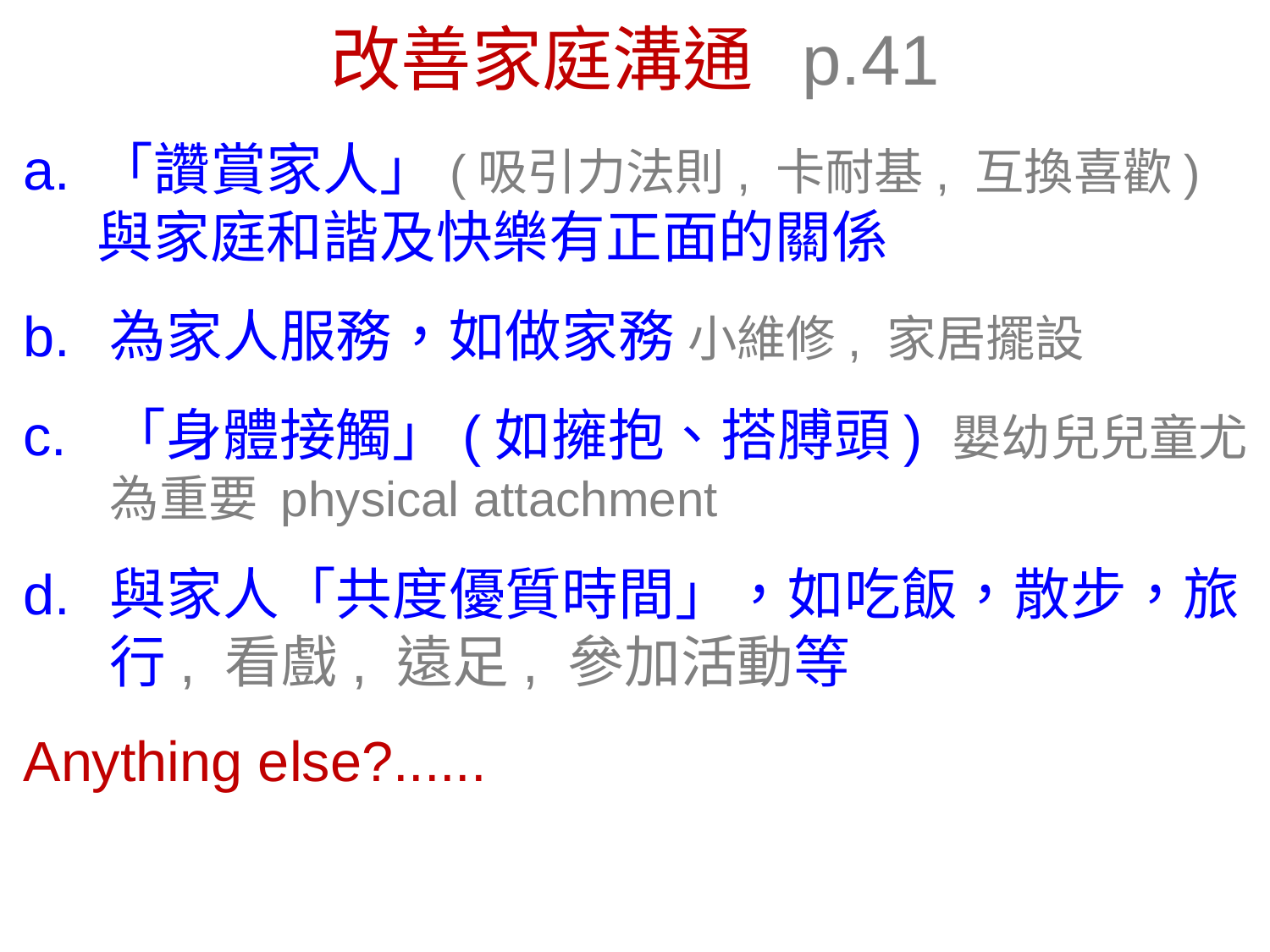

# 改善家庭溝通  p.41
a.	「讚賞家人」(吸引力法則, 卡耐基, 互換喜歡)與家庭和諧及快樂有正面的關係
b.	為家人服務，如做家務 小維修, 家居擺設
c.	「身體接觸」(如擁抱、搭膊頭) 嬰幼兒兒童尤為重要 physical attachment
d.	與家人「共度優質時間」，如吃飯，散步，旅行, 看戲, 遠足, 參加活動等
Anything else?......